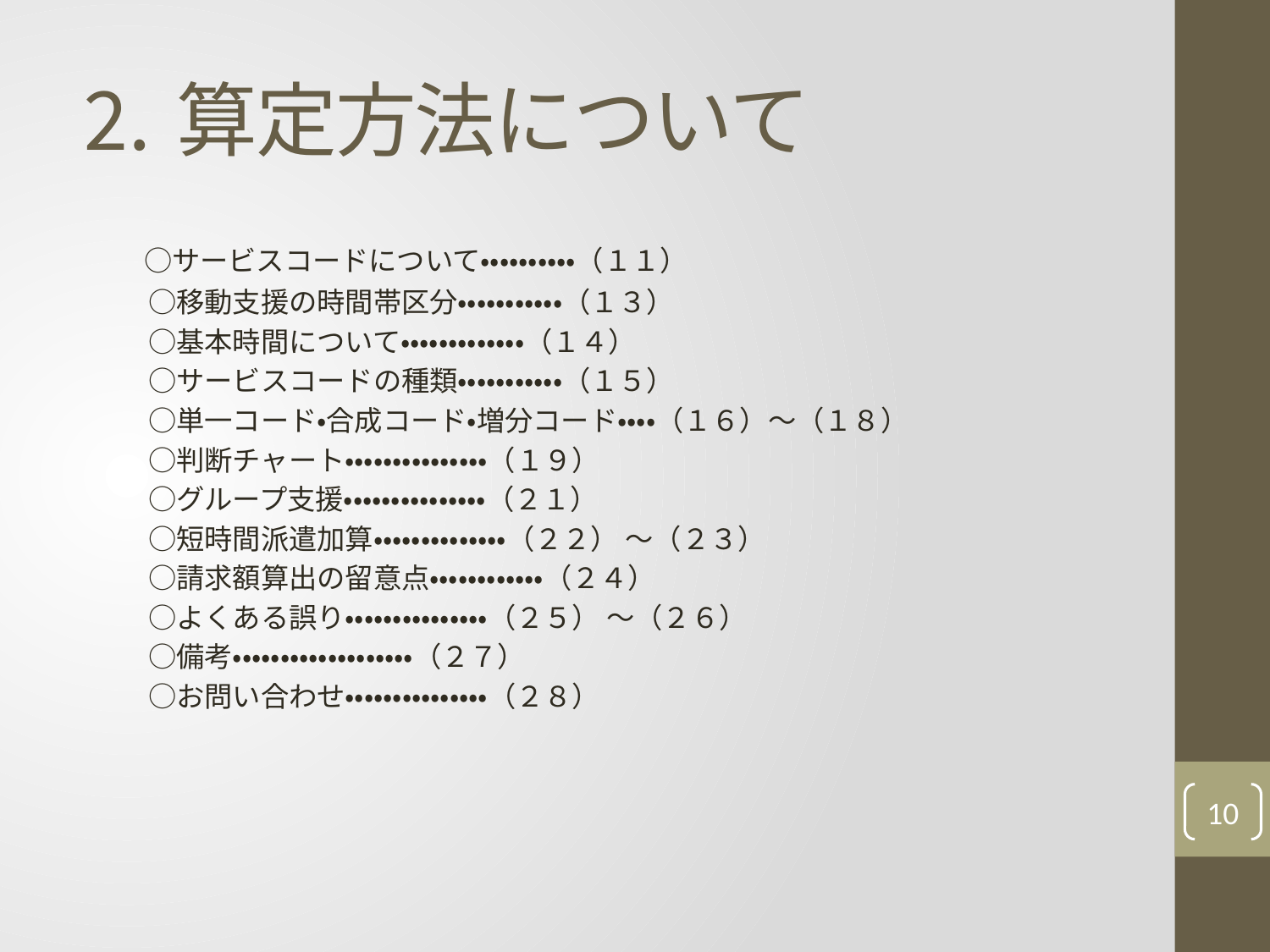

# ⒉算定方法について
　 ○サービスコードについて・・・・・・・・・・（１１）
　　○移動支援の時間帯区分・・・・・・・・・・・（１３）
　　○基本時間について・・・・・・・・・・・・・（１４）
　　○サービスコードの種類・・・・・・・・・・・（１５）
　　○単一コード・合成コード・増分コード・・・・（１６）～（１８）
　　○判断チャート・・・・・・・・・・・・・・・（１９）
　　○グループ支援・・・・・・・・・・・・・・・（２１）
　　○短時間派遣加算・・・・・・・・・・・・・・（２２） ～（２３）
　　○請求額算出の留意点・・・・・・・・・・・・（２４）
　　○よくある誤り・・・・・・・・・・・・・・・（２５） ～（２６）
　　○備考・・・・・・・・・・・・・・・・・・・（２７）
　　○お問い合わせ・・・・・・・・・・・・・・・（２８）
10